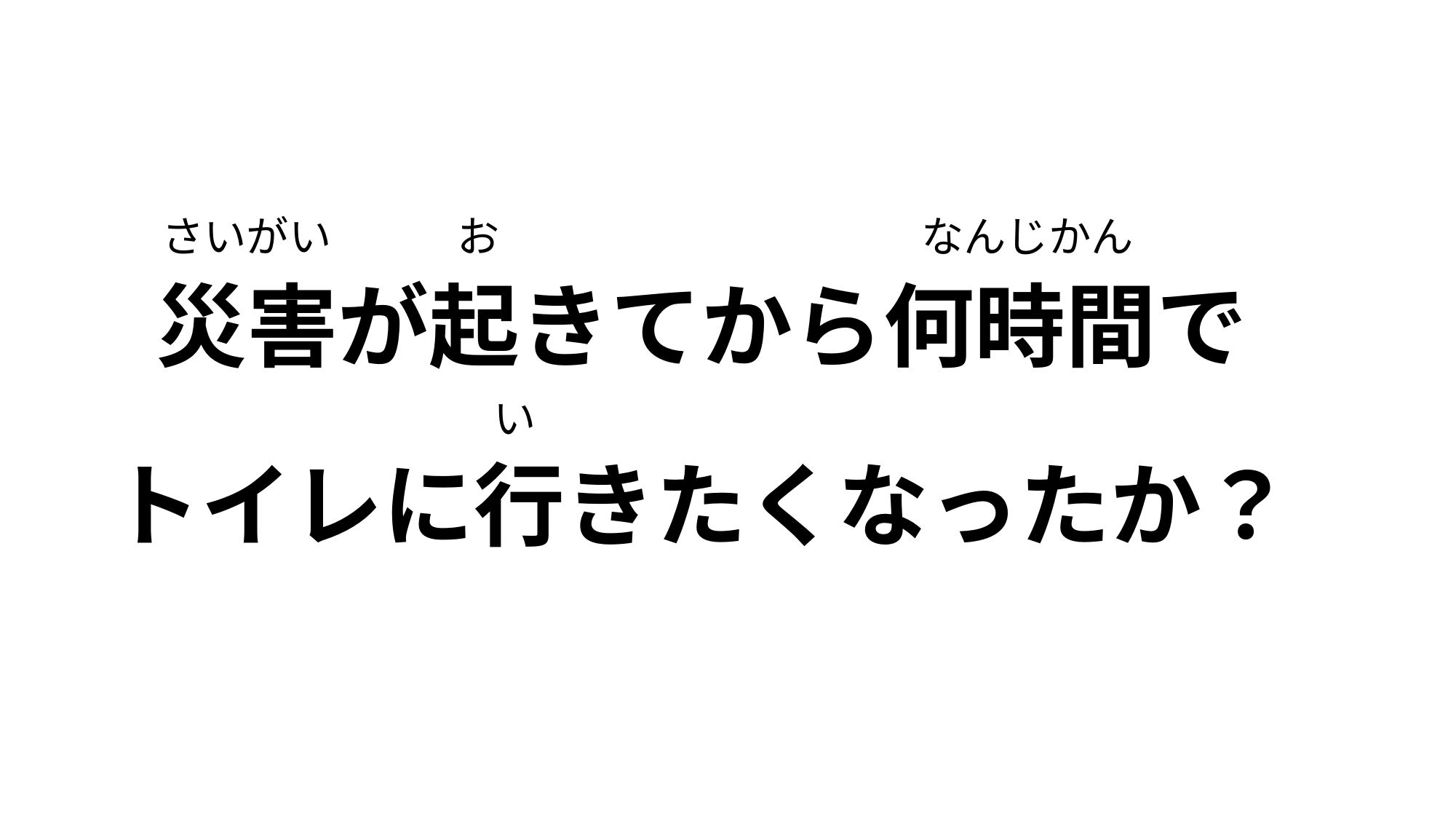

# 災害が起きてから何時間で トイレに行きたくなったか？
さいがい
お
なんじかん
い